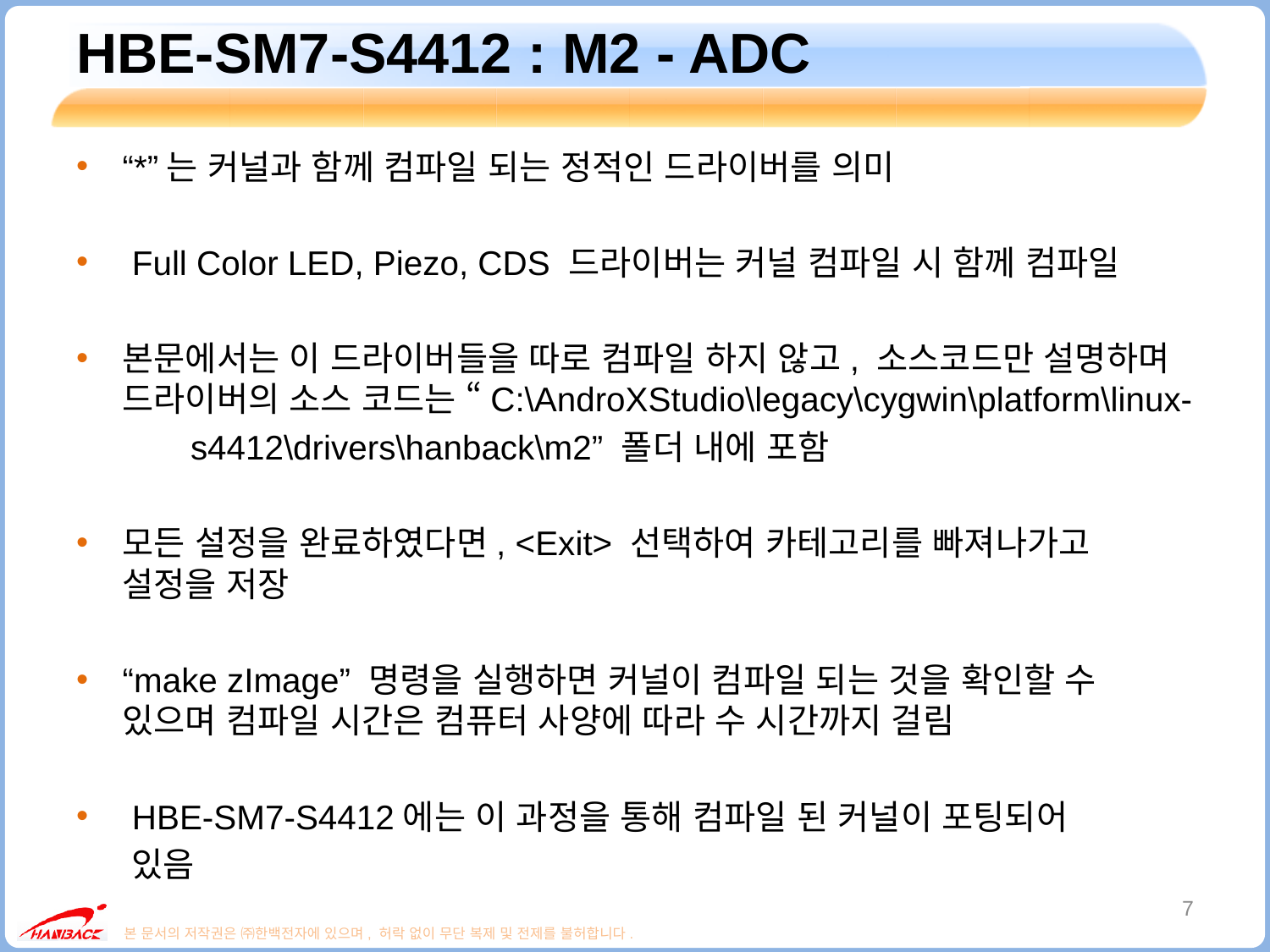

# HBE-SM7-S4412 : M2 - ADC
“*”는 커널과 함께 컴파일 되는 정적인 드라이버를 의미

 Full Color LED, Piezo, CDS 드라이버는 커널 컴파일 시 함께 컴파일

본문에서는 이 드라이버들을 따로 컴파일 하지 않고, 소스코드만 설명하며 드라이버의 소스 코드는 “C:\AndroXStudio\legacy\cygwin\platform\linux-
            s4412\drivers\hanback\m2” 폴더 내에 포함

모든 설정을 완료하였다면, <Exit> 선택하여 카테고리를 빠져나가고 설정을 저장

“make zImage” 명령을 실행하면 커널이 컴파일 되는 것을 확인할 수 있으며 컴파일 시간은 컴퓨터 사양에 따라 수 시간까지 걸림

 HBE-SM7-S4412에는 이 과정을 통해 컴파일 된 커널이 포팅되어
     있음
7